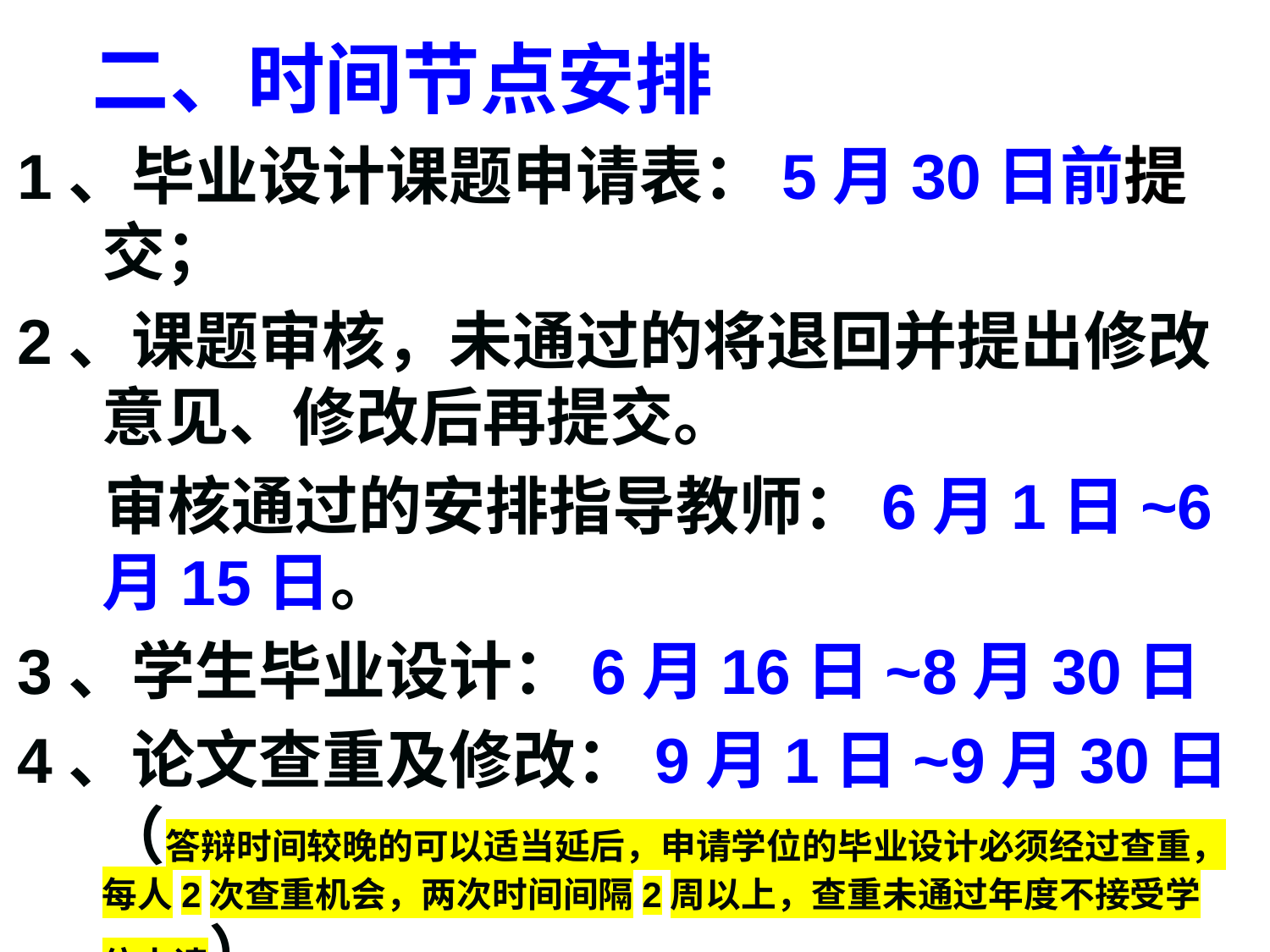

# 二、时间节点安排
1、毕业设计课题申请表：5月30日前提交；
2、课题审核，未通过的将退回并提出修改意见、修改后再提交。
     审核通过的安排指导教师：6月1日~6月15日。
3、学生毕业设计：6月16日~8月30日
4、论文查重及修改：9月1日~9月30日（答辩时间较晚的可以适当延后，申请学位的毕业设计必须经过查重，每人2次查重机会，两次时间间隔2周以上，查重未通过年度不接受学位申请）
5、毕业答辩时间：10月10~11月20